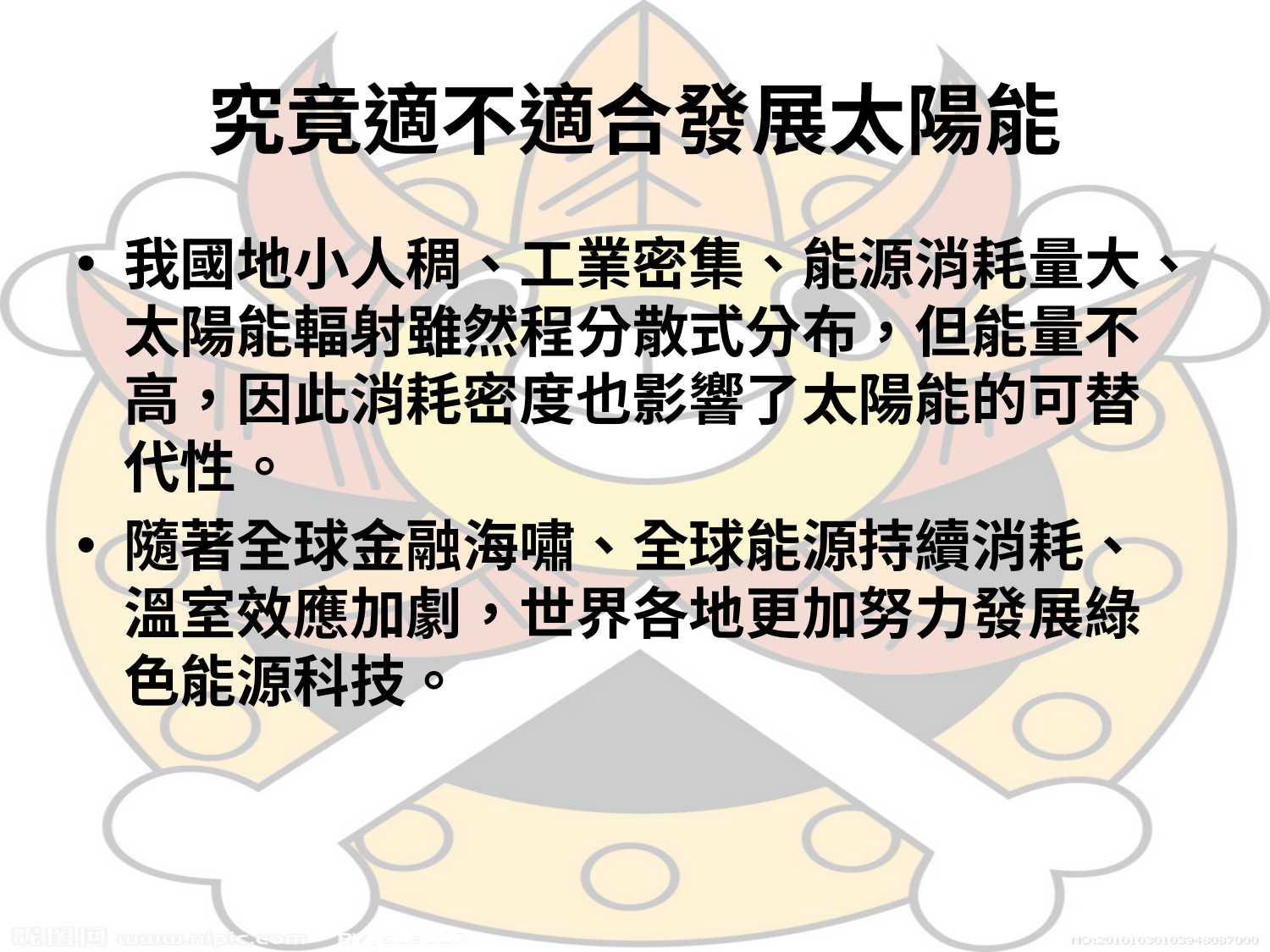

# 究竟適不適合發展太陽能
我國地小人稠、工業密集、能源消耗量大、太陽能輻射雖然程分散式分布，但能量不高，因此消耗密度也影響了太陽能的可替代性。
隨著全球金融海嘯、全球能源持續消耗、溫室效應加劇，世界各地更加努力發展綠色能源科技。